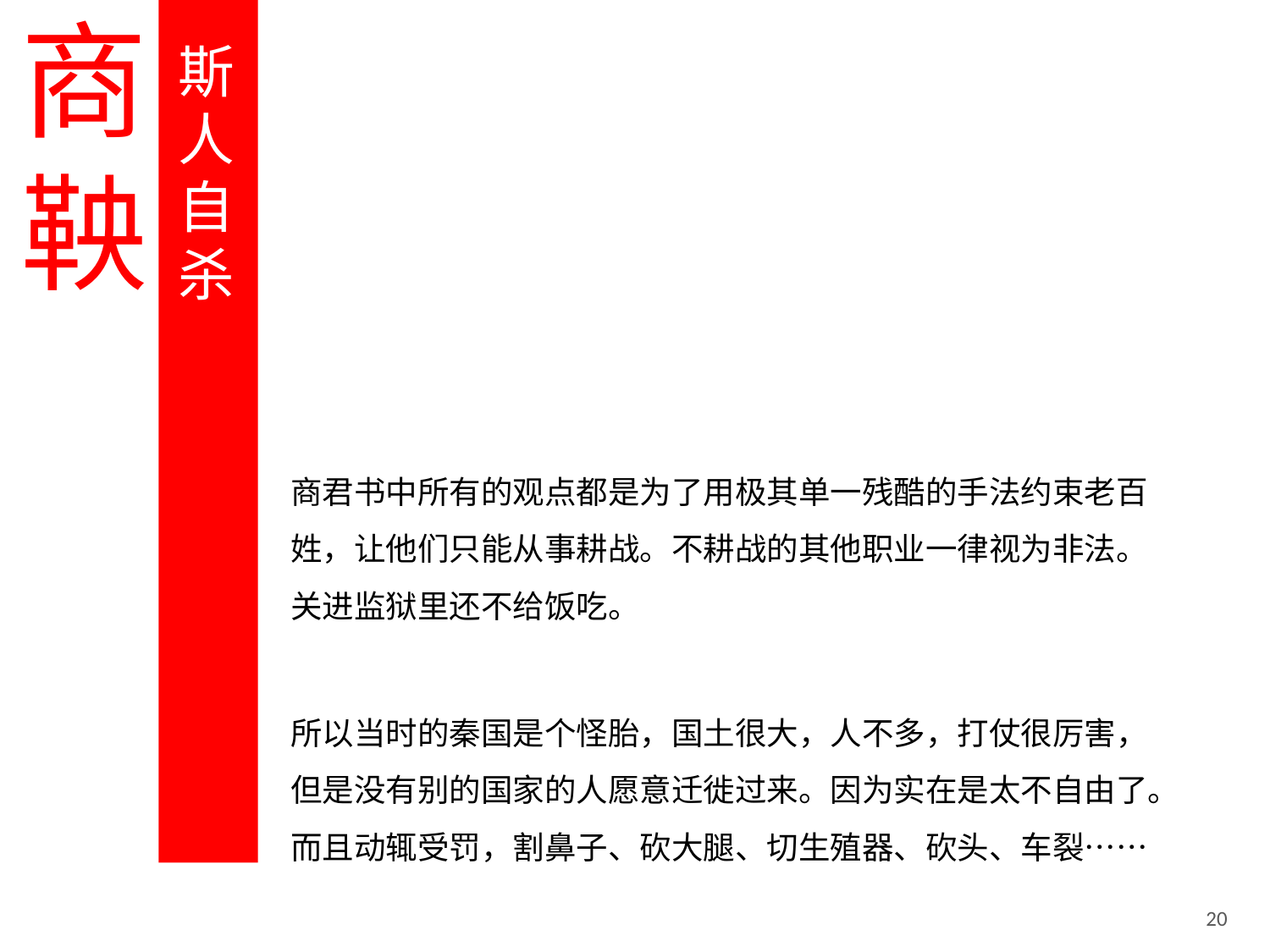

商鞅
斯人自杀
商君书中所有的观点都是为了用极其单一残酷的手法约束老百姓，让他们只能从事耕战。不耕战的其他职业一律视为非法。关进监狱里还不给饭吃。

所以当时的秦国是个怪胎，国土很大，人不多，打仗很厉害，但是没有别的国家的人愿意迁徙过来。因为实在是太不自由了。而且动辄受罚，割鼻子、砍大腿、切生殖器、砍头、车裂……
20